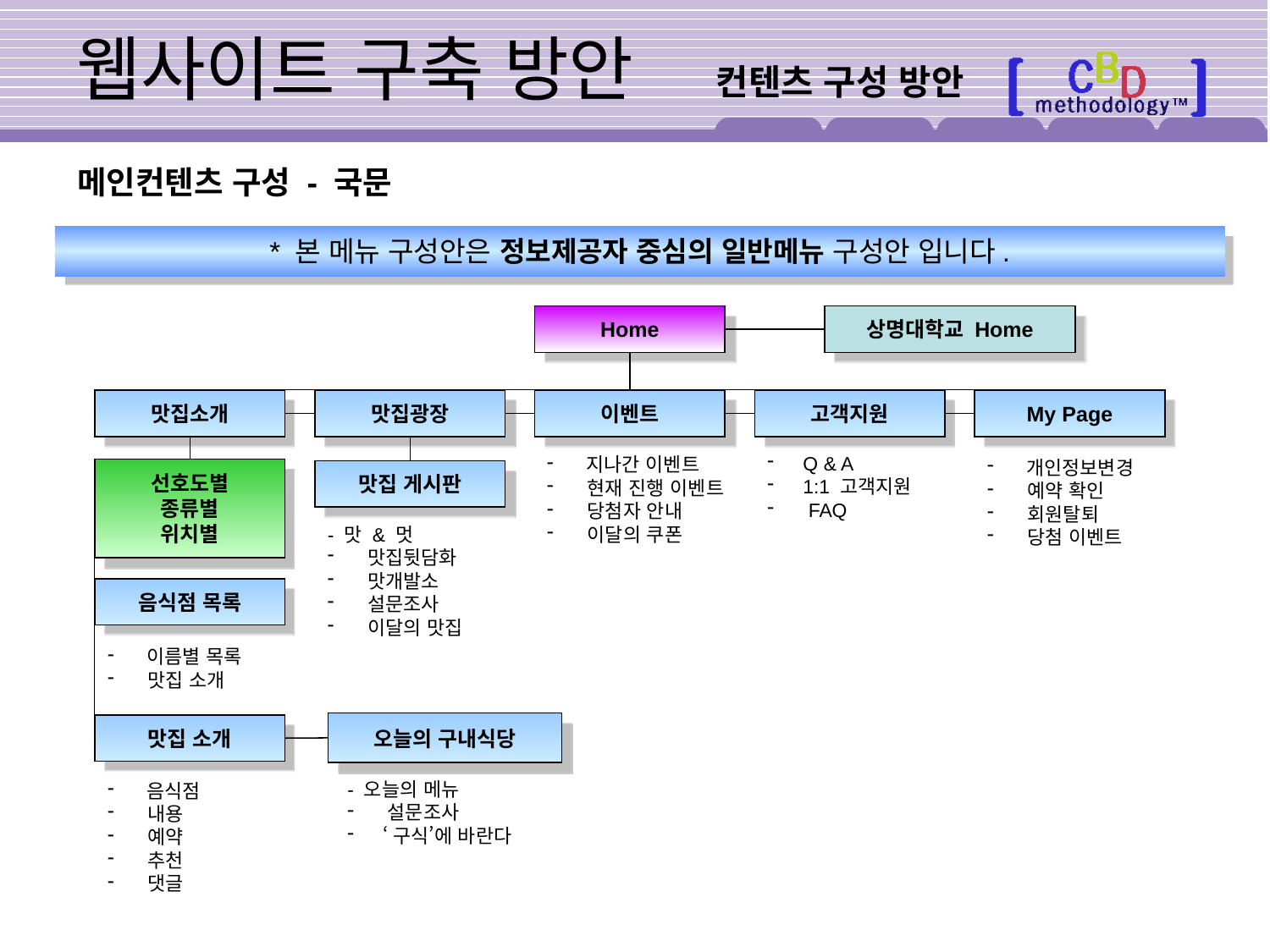

# 웹사이트 구축 방안
컨텐츠 구성 방안
메인컨텐츠 구성 - 국문
* 본 메뉴 구성안은 정보제공자 중심의 일반메뉴 구성안 입니다.
Home
상명대학교 Home
맛집소개
맛집광장
이벤트
고객지원
My Page
 개인정보변경
 예약 확인
 회원탈퇴
 당첨 이벤트

 지나간 이벤트
 현재 진행 이벤트
 당첨자 안내
 이달의 쿠폰

 Q & A
 1:1 고객지원
  FAQ
선호도별
종류별
위치별
맛집 게시판
- 맛 & 멋
 맛집뒷담화
 맛개발소
 설문조사
 이달의 맛집
음식점 목록
 이름별 목록
 맛집 소개
오늘의 구내식당
맛집 소개
 음식점
 내용
 예약
 추천
 댓글
- 오늘의 메뉴
 설문조사
 ‘구식’에 바란다